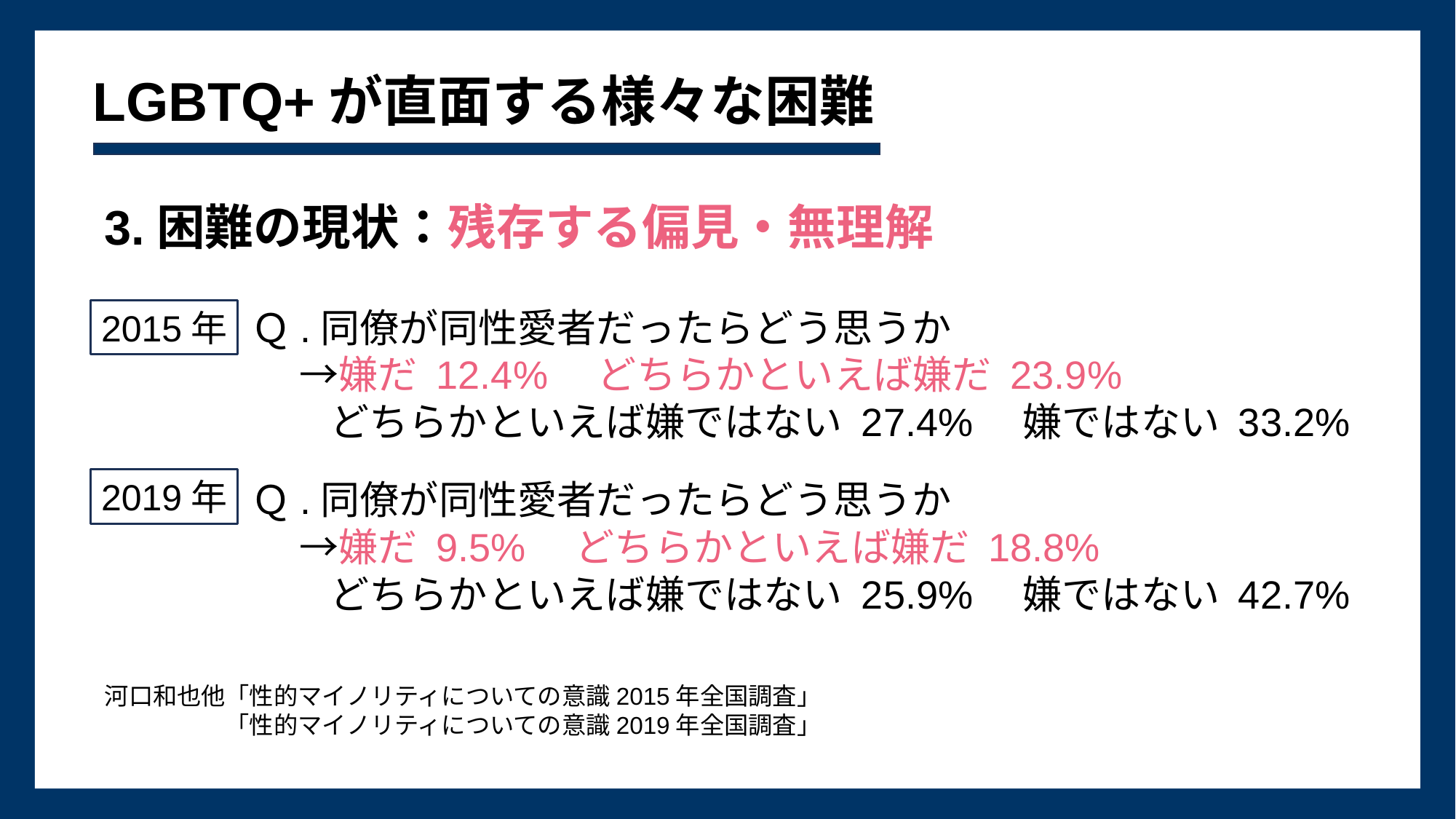

# LGBTQ+が直面する様々な困難

3.困難の現状：残存する偏見・無理解
Ｑ.同僚が同性愛者だったらどう思うか
　 →嫌だ 12.4%　どちらかといえば嫌だ 23.9%
　　どちらかといえば嫌ではない 27.4%　嫌ではない 33.2%
2015年
2019年
Ｑ.同僚が同性愛者だったらどう思うか
　 →嫌だ 9.5%　どちらかといえば嫌だ 18.8%
　　どちらかといえば嫌ではない 25.9%　嫌ではない 42.7%
河口和也他「性的マイノリティについての意識2015年全国調査」
　　　　　「性的マイノリティについての意識2019年全国調査」